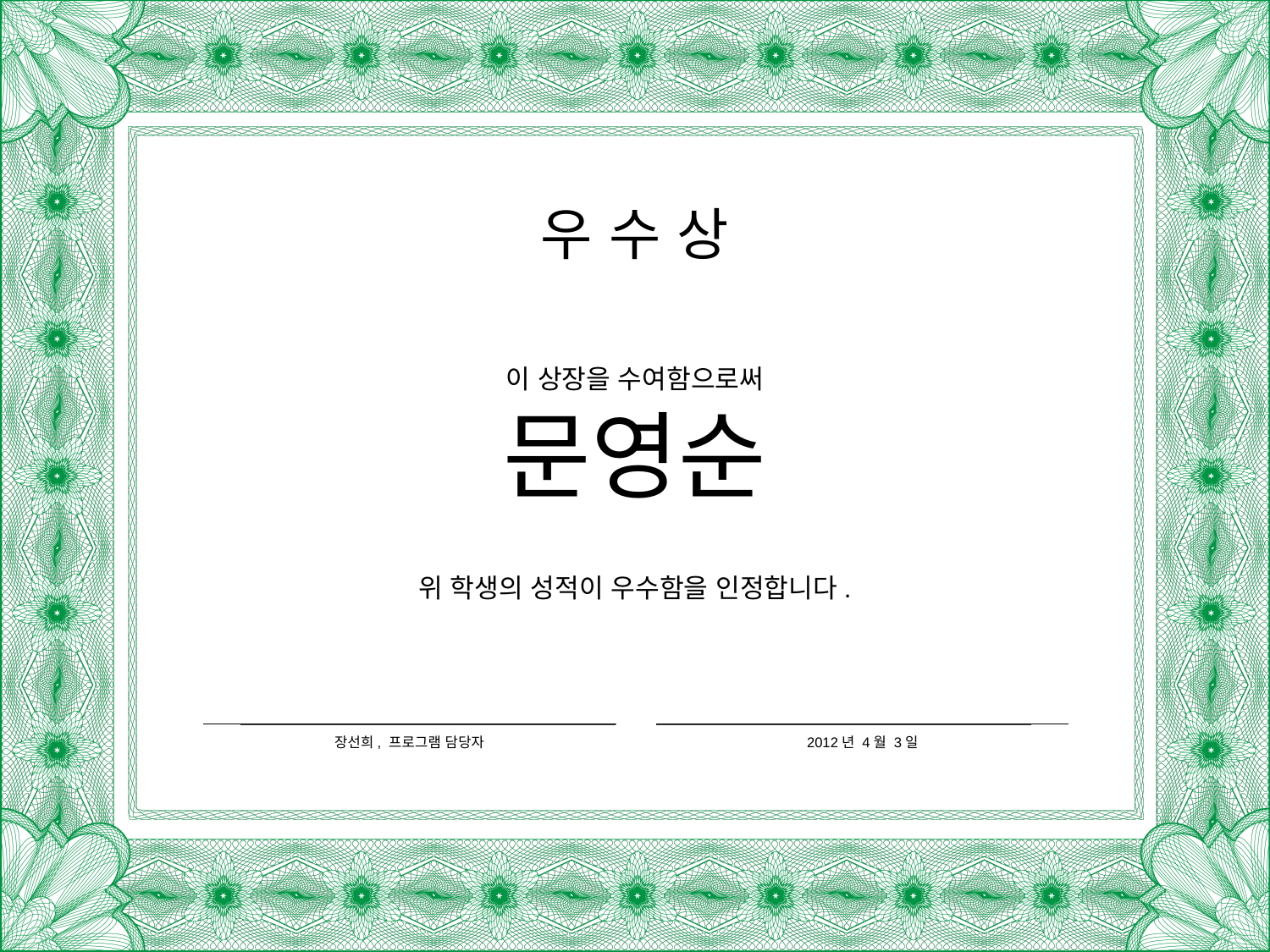

우 수 상
이 상장을 수여함으로써
문영순
위 학생의 성적이 우수함을 인정합니다.
장선희, 프로그램 담당자
2012년 4월 3일